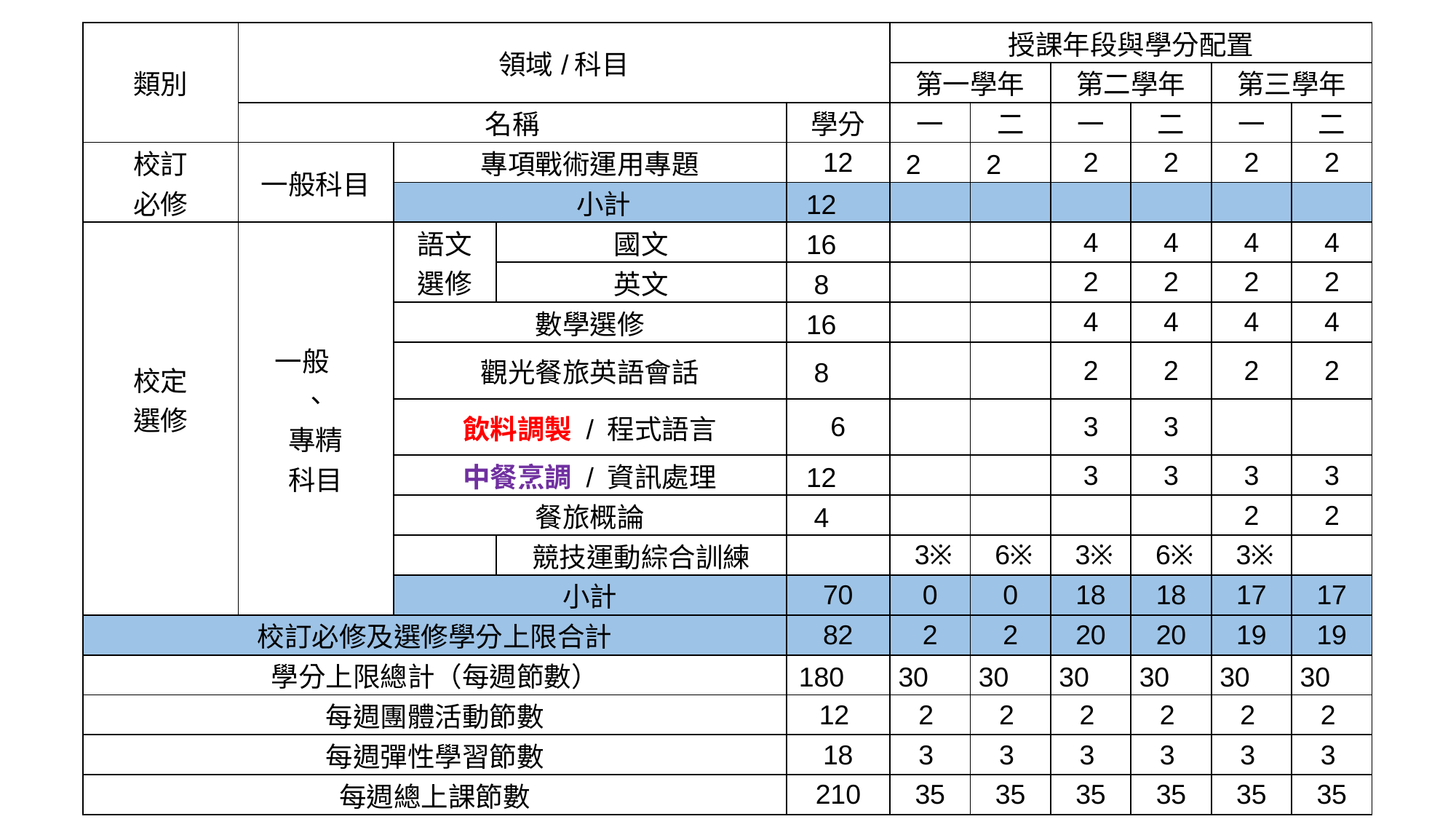

| 類別 | 領域/科目 | 領域/科目 |  |  | 授課年段與學分配置 |  |  |  |  |  |
| --- | --- | --- | --- | --- | --- | --- | --- | --- | --- | --- |
|  |  |  |  |  | 第一學年 |  | 第二學年 |  | 第三學年 |  |
|  | 名稱 | 名稱 |  | 學分 | 一 | 二 | 一 | 二 | 一 | 二 |
| 校訂 必修 | 一般科目 | 專項戰術運用專題 |  | 12 | 2 | 2 | 2 | 2 | 2 | 2 |
|  |  | 小計 |  | 12 |  |  |  |  |  |  |
| 校定 選修 | 一般　 、 專精 科目 | 語文 選修 | 國文 | 16 |  |  | 4 | 4 | 4 | 4 |
|  |  |  | 英文 | 8 |  |  | 2 | 2 | 2 | 2 |
|  |  | 數學選修 |  | 16 |  |  | 4 | 4 | 4 | 4 |
|  |  | 觀光餐旅英語會話 |  | 8 |  |  | 2 | 2 | 2 | 2 |
|  |  | 飲料調製 / 程式語言 |  | 6 |  |  | 3 | 3 |  |  |
|  |  | 中餐烹調 / 資訊處理 |  | 12 |  |  | 3 | 3 | 3 | 3 |
|  |  | 餐旅概論 |  | 4 |  |  |  |  | 2 | 2 |
|  |  |  | 競技運動綜合訓練 |  | 3※ | 6※ | 3※ | 6※ | 3※ |  |
|  |  | 小計 |  | 70 | 0 | 0 | 18 | 18 | 17 | 17 |
| 校訂必修及選修學分上限合計 |  |  |  | 82 | 2 | 2 | 20 | 20 | 19 | 19 |
| 學分上限總計（每週節數） |  |  |  | 180 | 30 | 30 | 30 | 30 | 30 | 30 |
| 每週團體活動節數 |  |  |  | 12 | 2 | 2 | 2 | 2 | 2 | 2 |
| 每週彈性學習節數 |  |  |  | 18 | 3 | 3 | 3 | 3 | 3 | 3 |
| 每週總上課節數 |  |  |  | 210 | 35 | 35 | 35 | 35 | 35 | 35 |